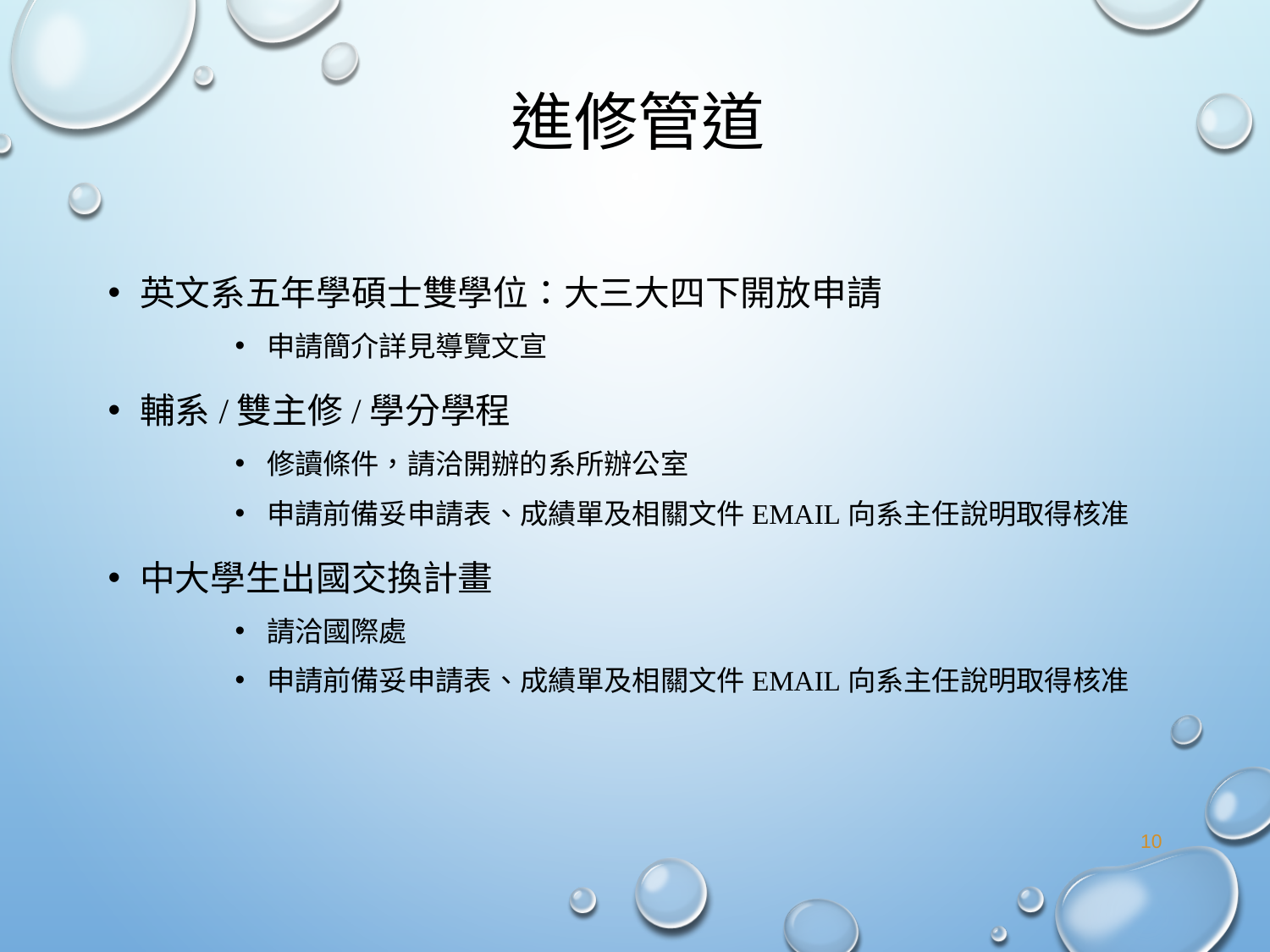

# 進修管道
英文系五年學碩士雙學位：大三大四下開放申請
申請簡介詳見導覽文宣
輔系/雙主修/學分學程
修讀條件，請洽開辦的系所辦公室
申請前備妥申請表、成績單及相關文件email向系主任說明取得核准
中大學生出國交換計畫
請洽國際處
申請前備妥申請表、成績單及相關文件email向系主任說明取得核准
10